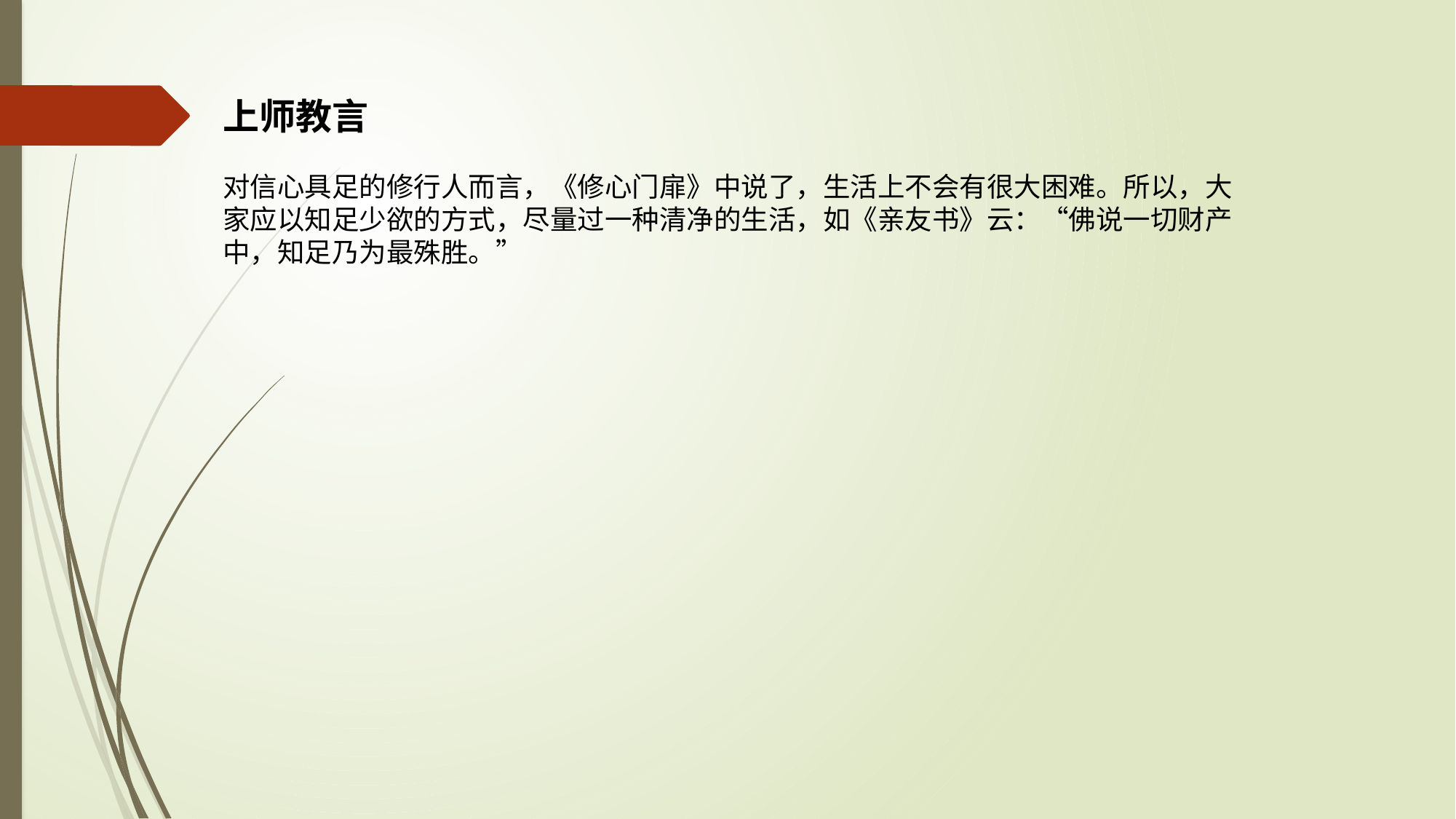

上师教言

对信心具足的修行人而言，《修心门扉》中说了，生活上不会有很大困难。所以，大家应以知足少欲的方式，尽量过一种清净的生活，如《亲友书》云：“佛说一切财产中，知足乃为最殊胜。”